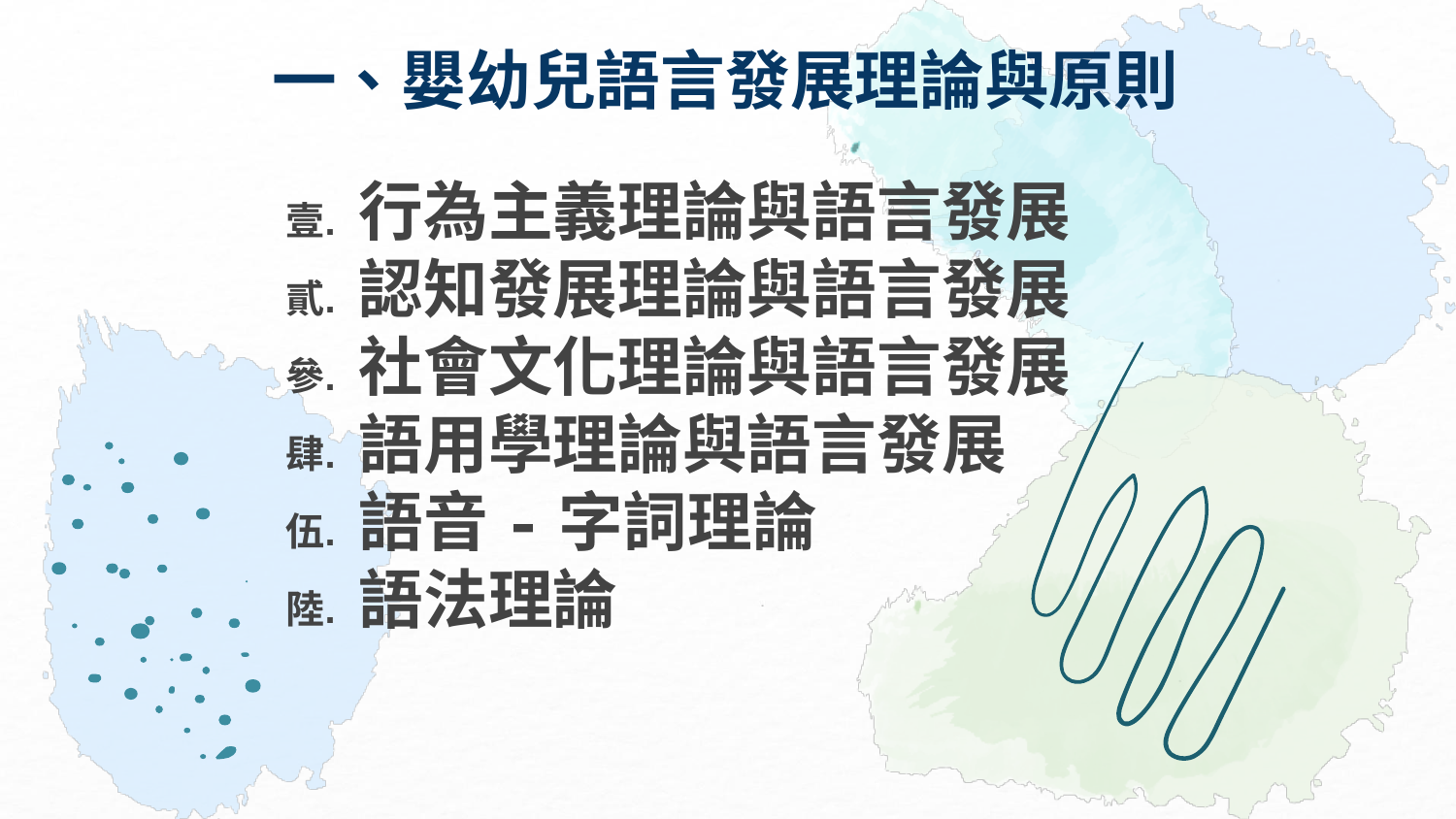

# 一、嬰幼兒語言發展理論與原則
行為主義理論與語言發展
認知發展理論與語言發展
社會文化理論與語言發展
語用學理論與語言發展
語音-字詞理論
語法理論